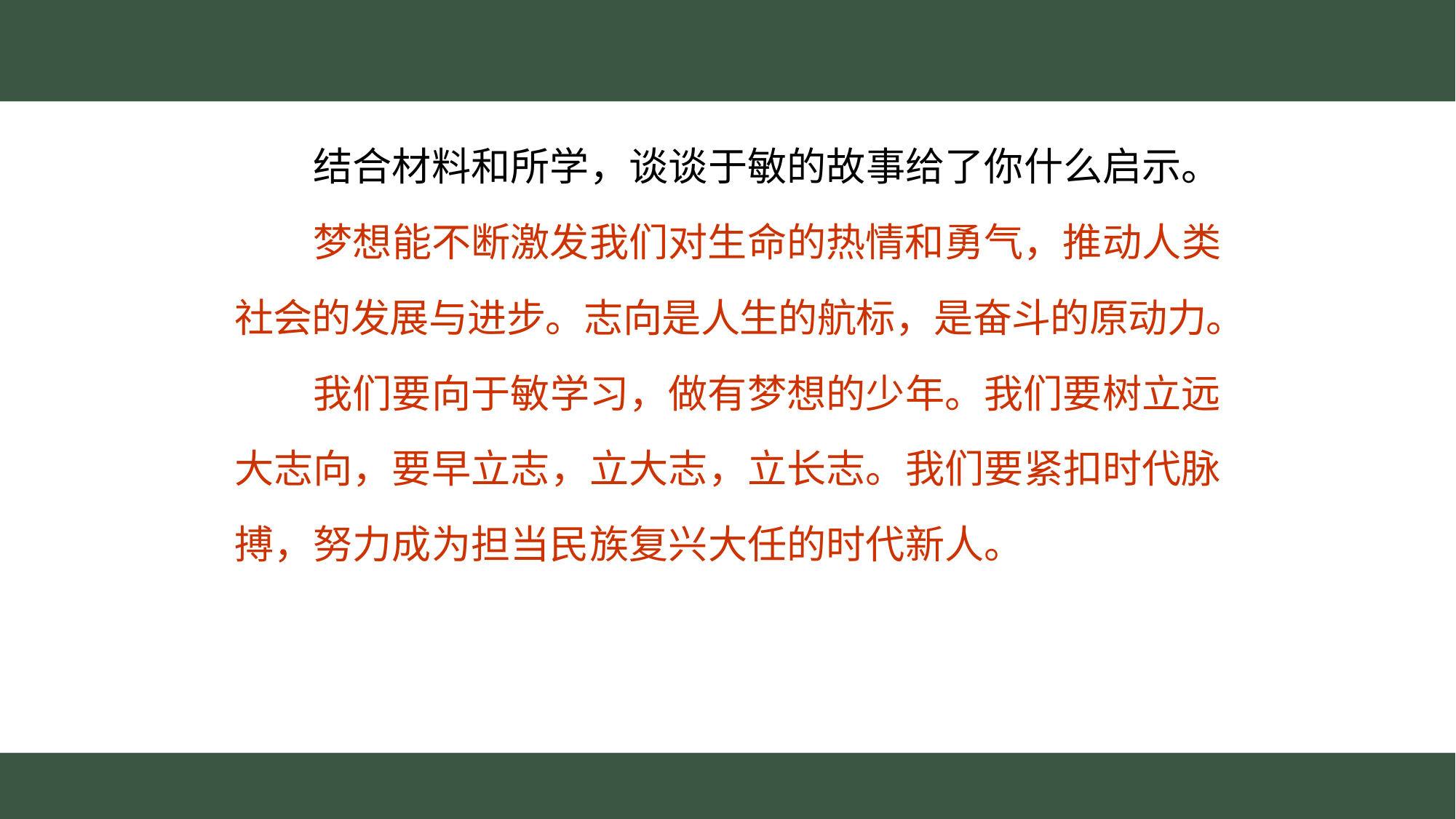

结合材料和所学，谈谈于敏的故事给了你什么启示。
　　梦想能不断激发我们对生命的热情和勇气，推动人类
社会的发展与进步。志向是人生的航标，是奋斗的原动力。
　　我们要向于敏学习，做有梦想的少年。我们要树立远
大志向，要早立志，立大志，立长志。我们要紧扣时代脉
搏，努力成为担当民族复兴大任的时代新人。